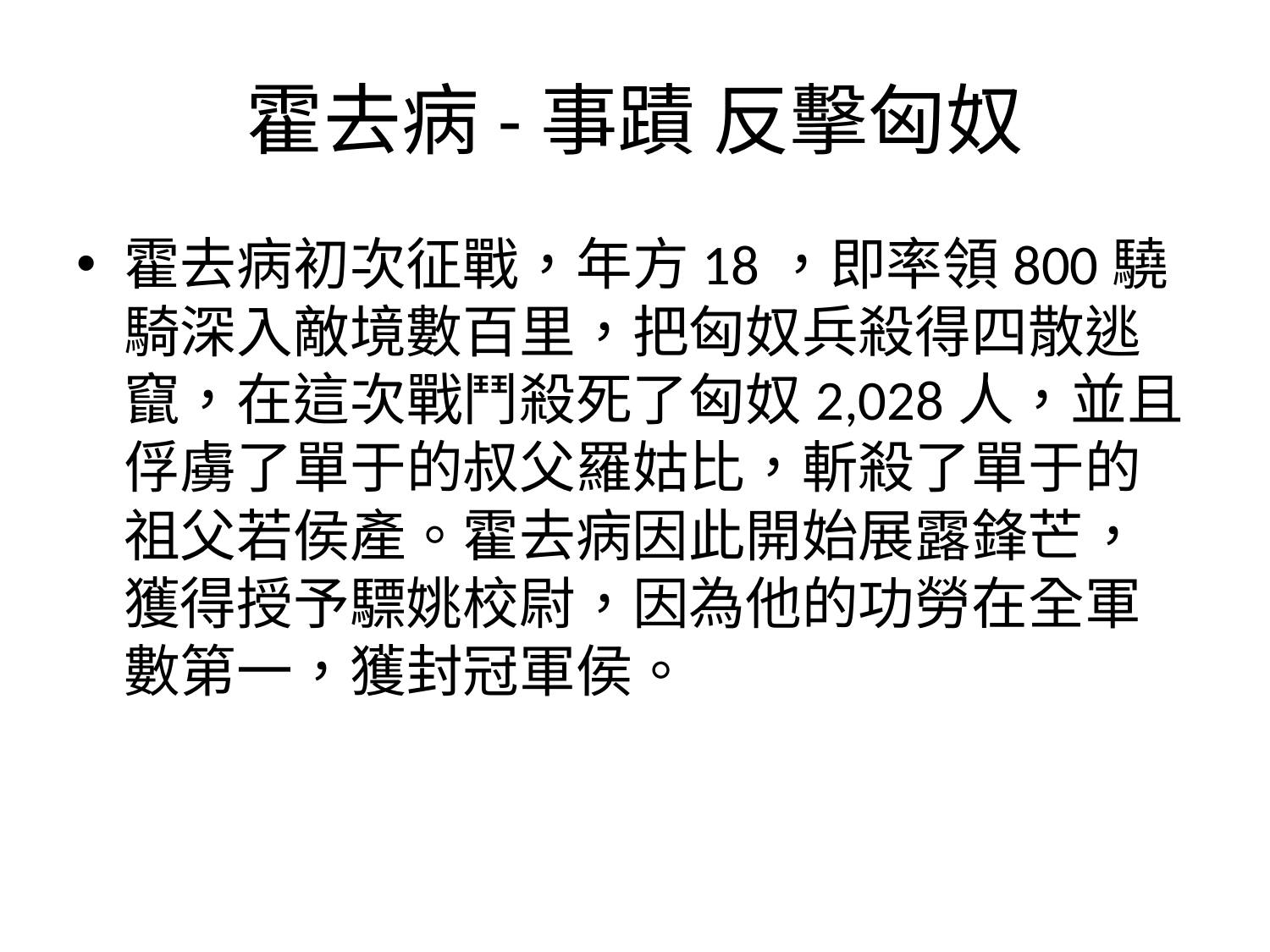

# 霍去病-事蹟 反擊匈奴
霍去病初次征戰，年方18，即率領800驍騎深入敵境數百里，把匈奴兵殺得四散逃竄，在這次戰鬥殺死了匈奴2,028人，並且俘虜了單于的叔父羅姑比，斬殺了單于的祖父若侯產。霍去病因此開始展露鋒芒，獲得授予驃姚校尉，因為他的功勞在全軍數第一，獲封冠軍侯。